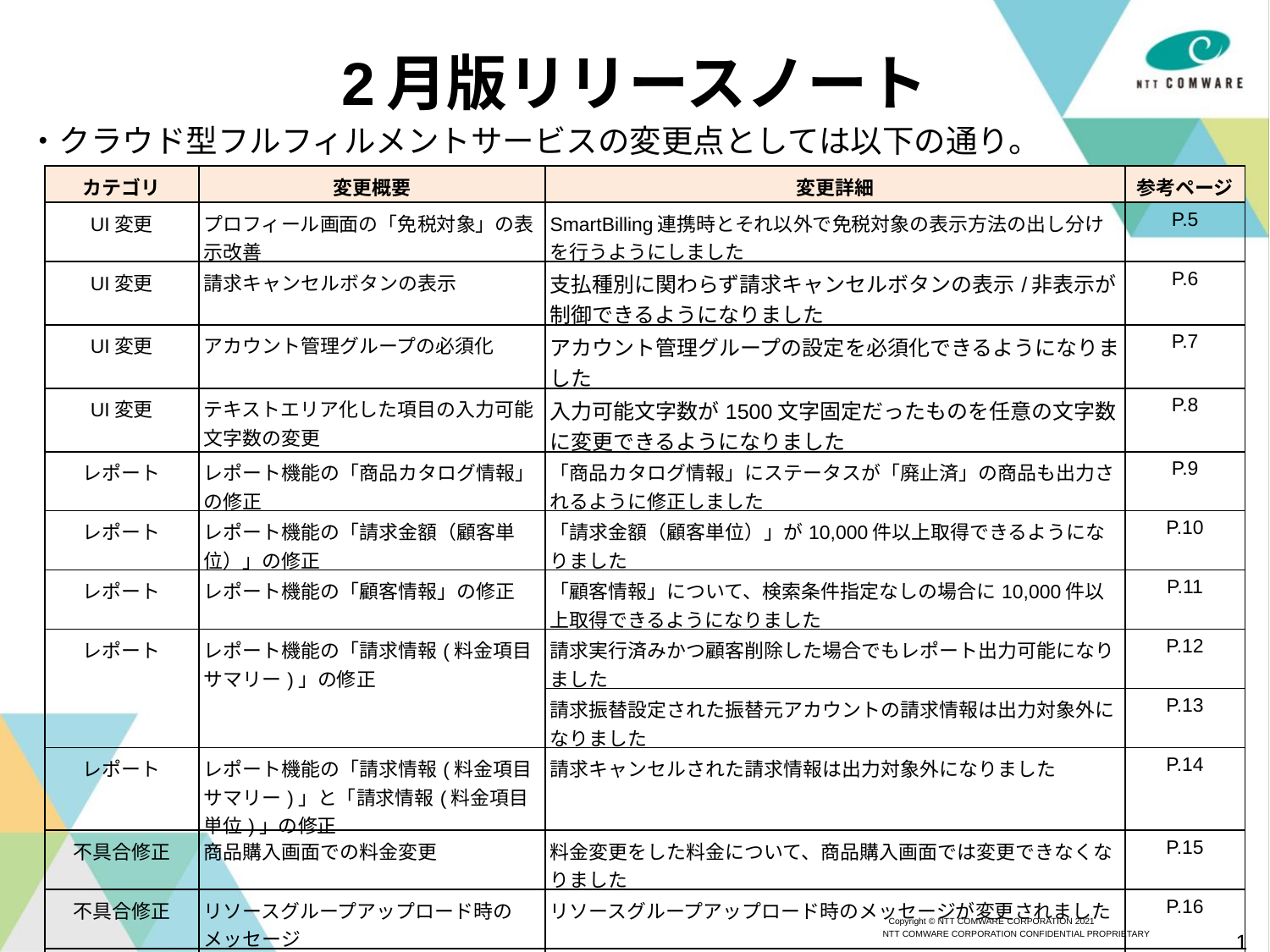

# 2月版リリースノート
・クラウド型フルフィルメントサービスの変更点としては以下の通り。
| カテゴリ | 変更概要 | 変更詳細 | 参考ページ |
| --- | --- | --- | --- |
| UI変更 | プロフィール画面の「免税対象」の表示改善 | SmartBilling連携時とそれ以外で免税対象の表示方法の出し分けを行うようにしました | P.5 |
| UI変更 | 請求キャンセルボタンの表示 | 支払種別に関わらず請求キャンセルボタンの表示/非表示が制御できるようになりました | P.6 |
| UI変更 | アカウント管理グループの必須化 | アカウント管理グループの設定を必須化できるようになりました | P.7 |
| UI変更 | テキストエリア化した項目の入力可能文字数の変更 | 入力可能文字数が1500文字固定だったものを任意の文字数に変更できるようになりました | P.8 |
| レポート | レポート機能の「商品カタログ情報」の修正 | 「商品カタログ情報」にステータスが「廃止済」の商品も出力されるように修正しました | P.9 |
| レポート | レポート機能の「請求金額（顧客単位）」の修正 | 「請求金額（顧客単位）」が10,000件以上取得できるようになりました | P.10 |
| レポート | レポート機能の「顧客情報」の修正 | 「顧客情報」について、検索条件指定なしの場合に10,000件以上取得できるようになりました | P.11 |
| レポート | レポート機能の「請求情報(料金項目サマリー)」の修正 | 請求実行済みかつ顧客削除した場合でもレポート出力可能になりました | P.12 |
|  |  | 請求振替設定された振替元アカウントの請求情報は出力対象外になりました | P.13 |
| レポート | レポート機能の「請求情報(料金項目サマリー)」と「請求情報(料金項目単位)」の修正 | 請求キャンセルされた請求情報は出力対象外になりました | P.14 |
| 不具合修正 | 商品購入画面での料金変更 | 料金変更をした料金について、商品購入画面では変更できなくなりました | P.15 |
| 不具合修正 | リソースグループアップロード時のメッセージ | リソースグループアップロード時のメッセージが変更されました | P.16 |
| 不具合修正 | 顧客概要画面の翻訳追加 | 顧客概要画面にて一部文言が翻訳されていなかったため、翻訳されるようになりました | P.17 |